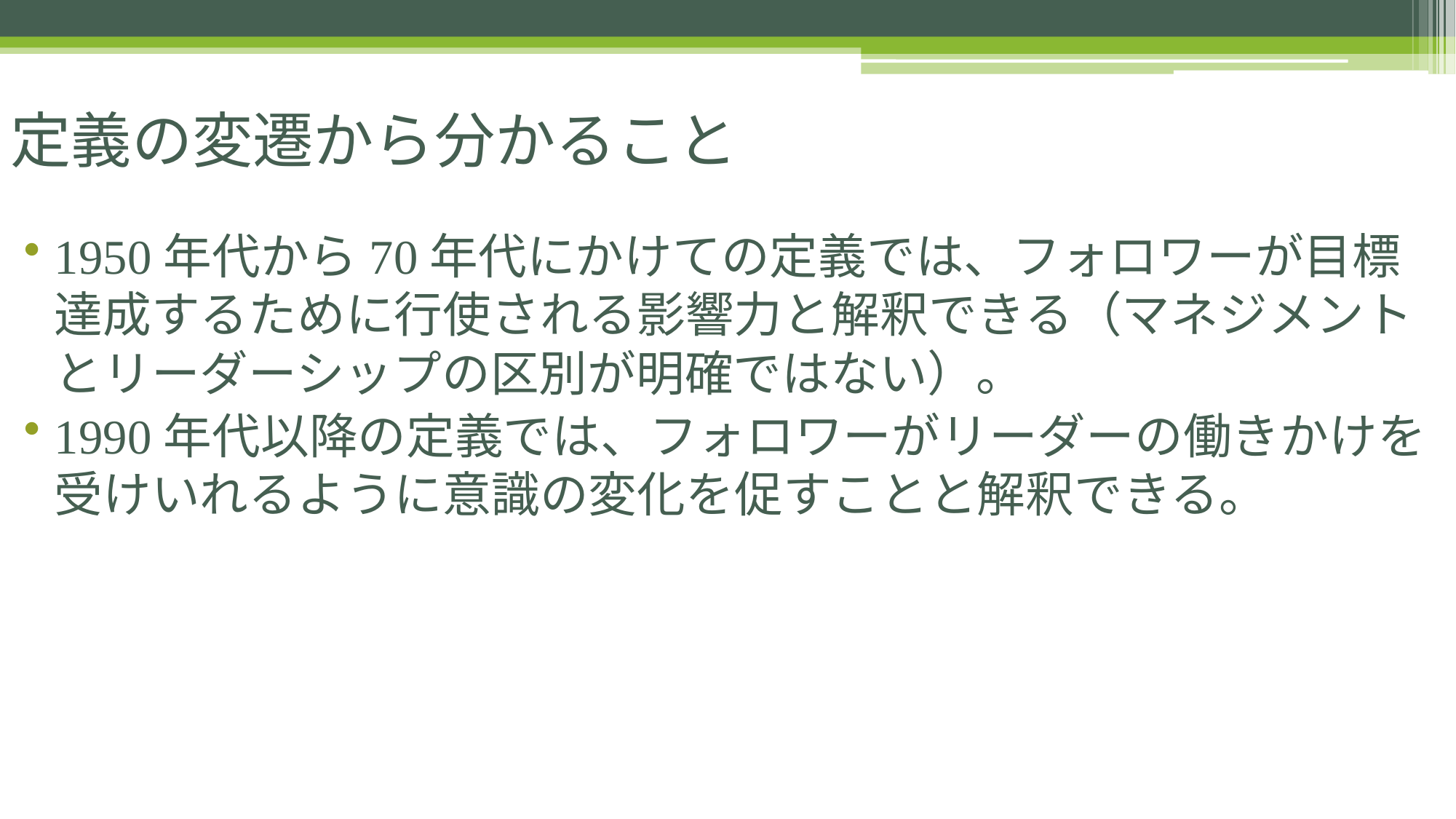

# 定義の変遷から分かること
1950年代から70年代にかけての定義では、フォロワーが目標達成するために行使される影響力と解釈できる（マネジメントとリーダーシップの区別が明確ではない）。
1990年代以降の定義では、フォロワーがリーダーの働きかけを受けいれるように意識の変化を促すことと解釈できる。